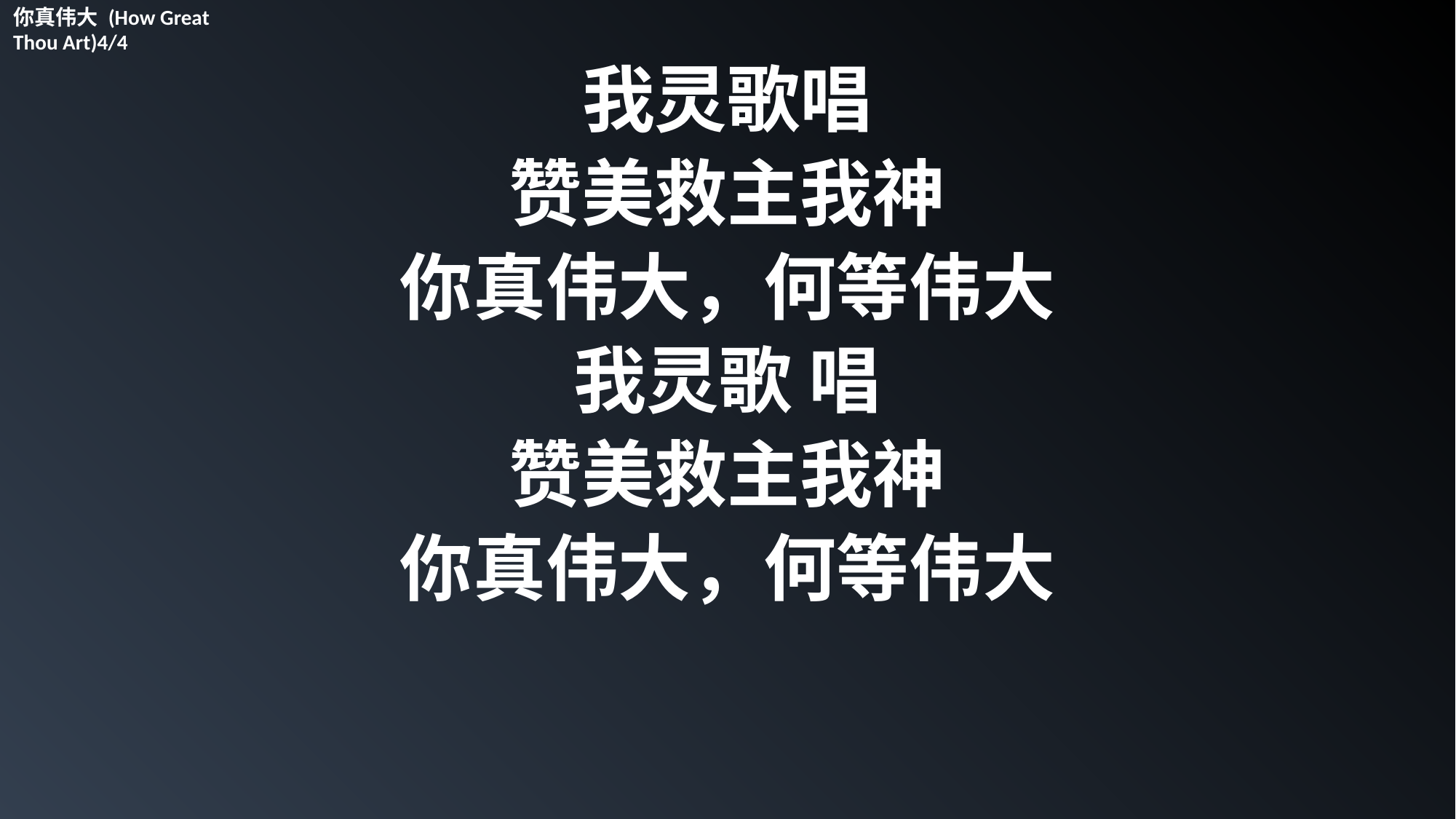

你真伟大 (How Great Thou Art)4/4
我灵歌唱
赞美救主我神
你真伟大，何等伟大
我灵歌 唱
赞美救主我神
你真伟大，何等伟大